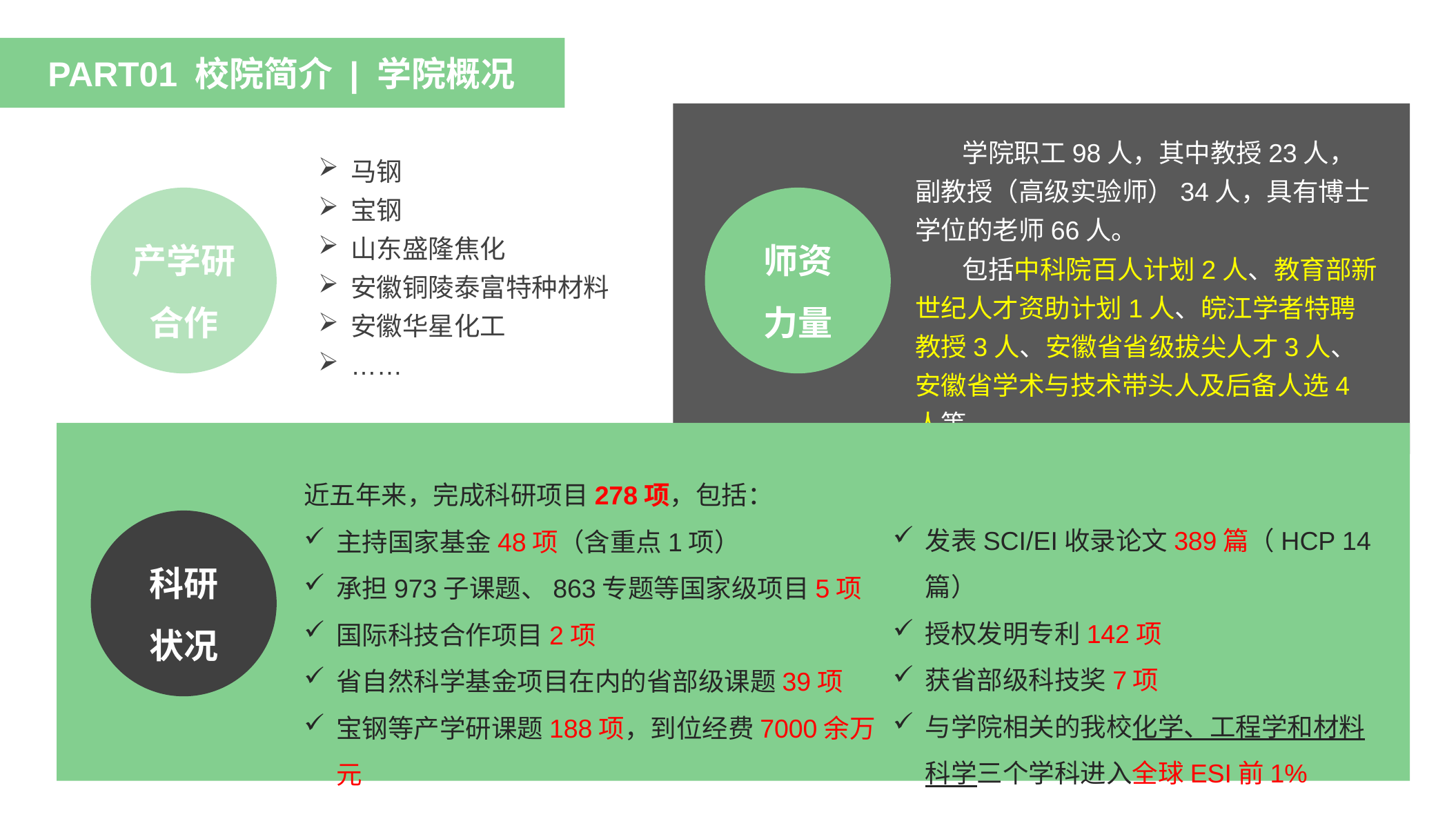

PART01 校院简介 | 学院概况

       学院职工98人，其中教授23人，副教授（高级实验师）34人，具有博士学位的老师66人。
       包括中科院百人计划2人、教育部新世纪人才资助计划1人、皖江学者特聘教授3人、安徽省省级拔尖人才3人、安徽省学术与技术带头人及后备人选4人等。

师资
力量
马钢
宝钢
山东盛隆焦化
安徽铜陵泰富特种材料
安徽华星化工
……
产学研合作

近五年来，完成科研项目278项，包括：
主持国家基金48项（含重点1项）
承担973子课题、863专题等国家级项目5项
国际科技合作项目2项
省自然科学基金项目在内的省部级课题39项
宝钢等产学研课题188项，到位经费7000余万元
科研
状况
发表SCI/EI收录论文389篇（HCP 14篇）
授权发明专利142项
获省部级科技奖7项
与学院相关的我校化学、工程学和材料科学三个学科进入全球ESI前1%